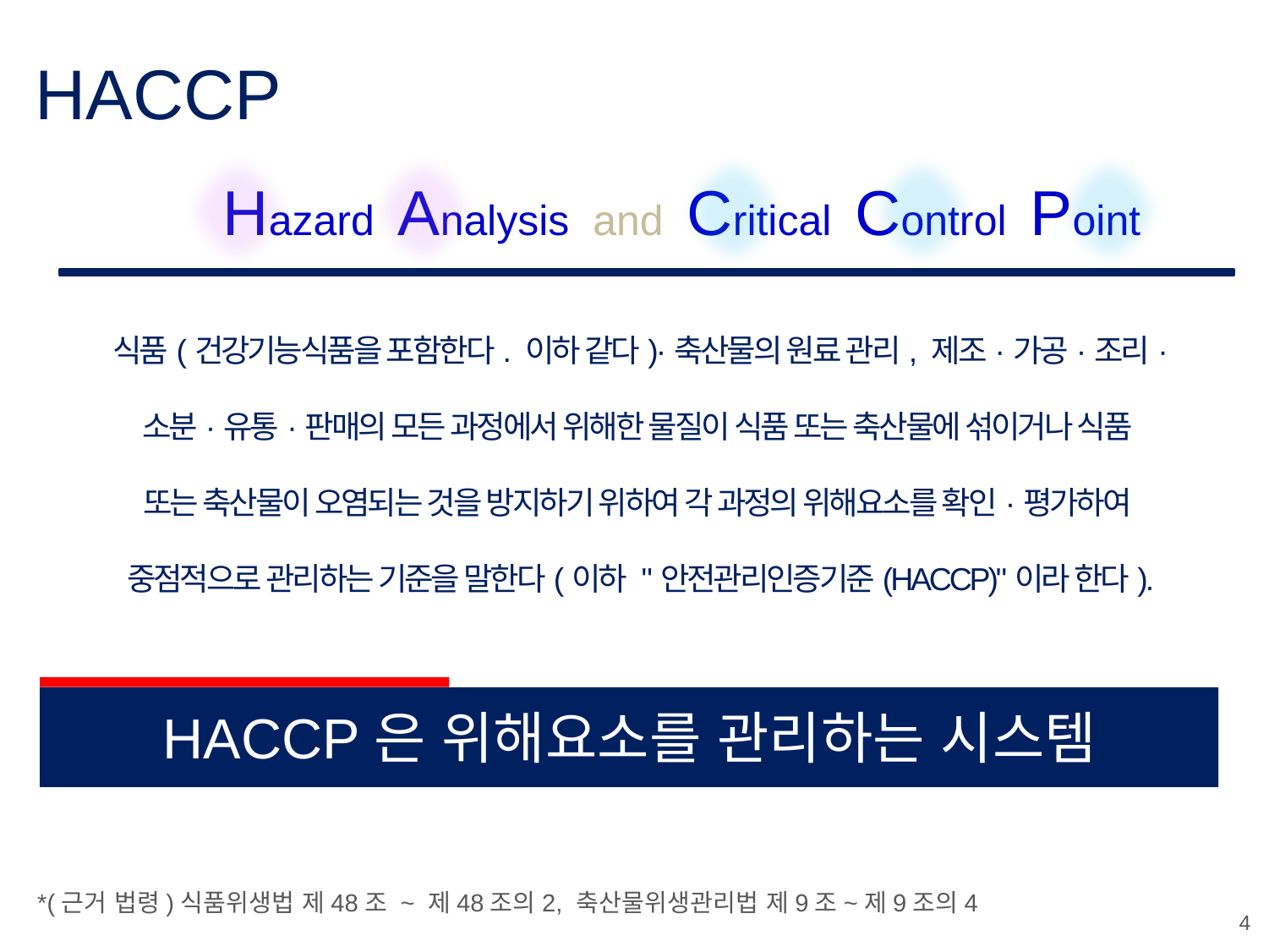

HACCP

Hazard  Analysis  and  Critical  Control  Point

식품(건강기능식품을 포함한다. 이하 같다)·축산물의 원료 관리, 제조·가공·조리·
소분·유통·판매의 모든 과정에서 위해한 물질이 식품 또는 축산물에 섞이거나 식품
또는 축산물이 오염되는 것을 방지하기 위하여 각 과정의 위해요소를 확인·평가하여
중점적으로 관리하는 기준을 말한다(이하 "안전관리인증기준(HACCP)"이라 한다).

HACCP은 위해요소를 관리하는 시스템
*(근거 법령)식품위생법 제48조 ~ 제48조의2, 축산물위생관리법 제9조~제9조의4
4